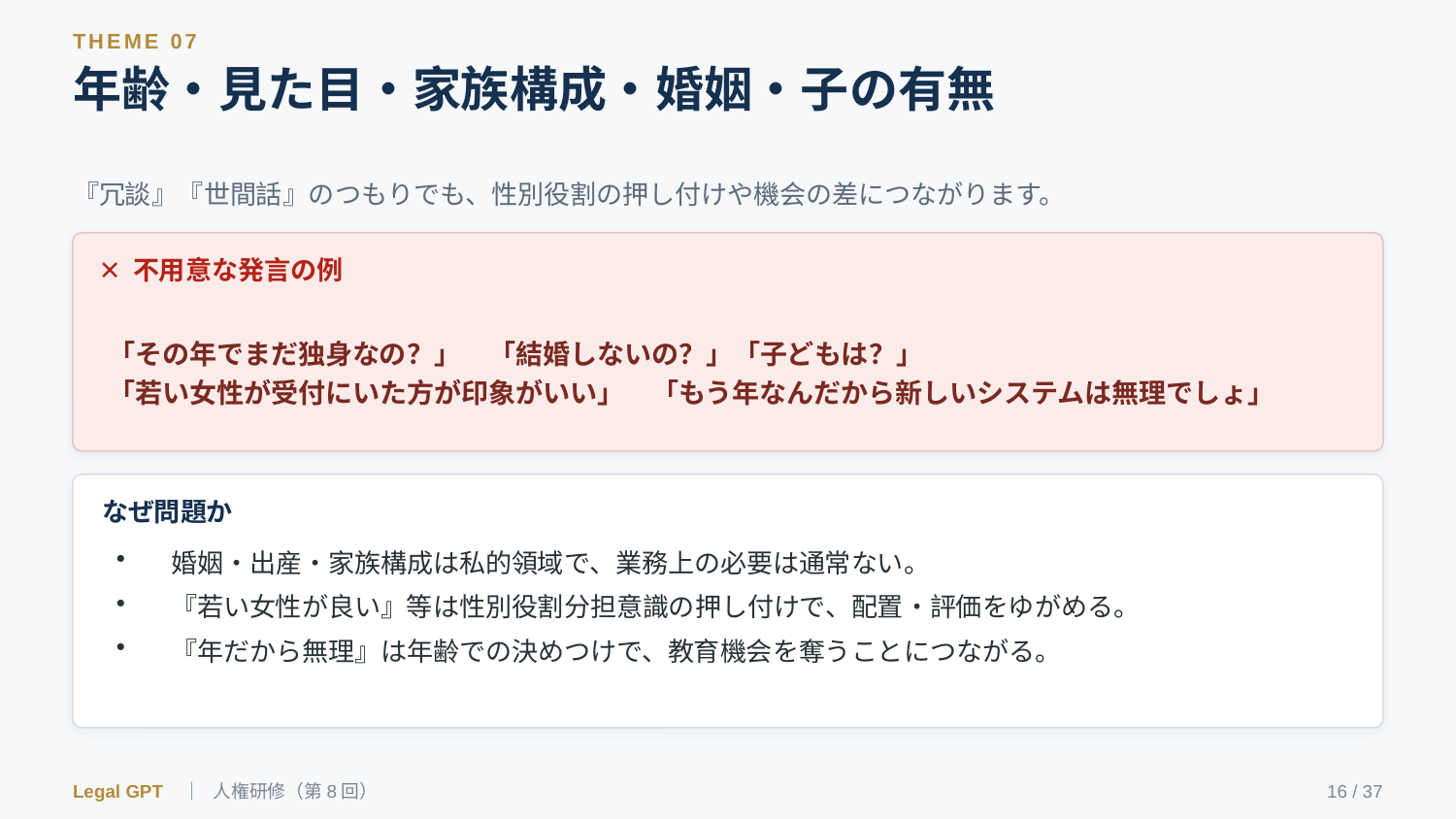

THEME 07
年齢・見た目・家族構成・婚姻・子の有無
『冗談』『世間話』のつもりでも、性別役割の押し付けや機会の差につながります。

✕ 不用意な発言の例
「その年でまだ独身なの？」　「結婚しないの？」「子どもは？」
「若い女性が受付にいた方が印象がいい」　「もう年なんだから新しいシステムは無理でしょ」

なぜ問題か
婚姻・出産・家族構成は私的領域で、業務上の必要は通常ない。
『若い女性が良い』等は性別役割分担意識の押し付けで、配置・評価をゆがめる。
『年だから無理』は年齢での決めつけで、教育機会を奪うことにつながる。
Legal GPT   ｜   人権研修（第8回）
16 / 37